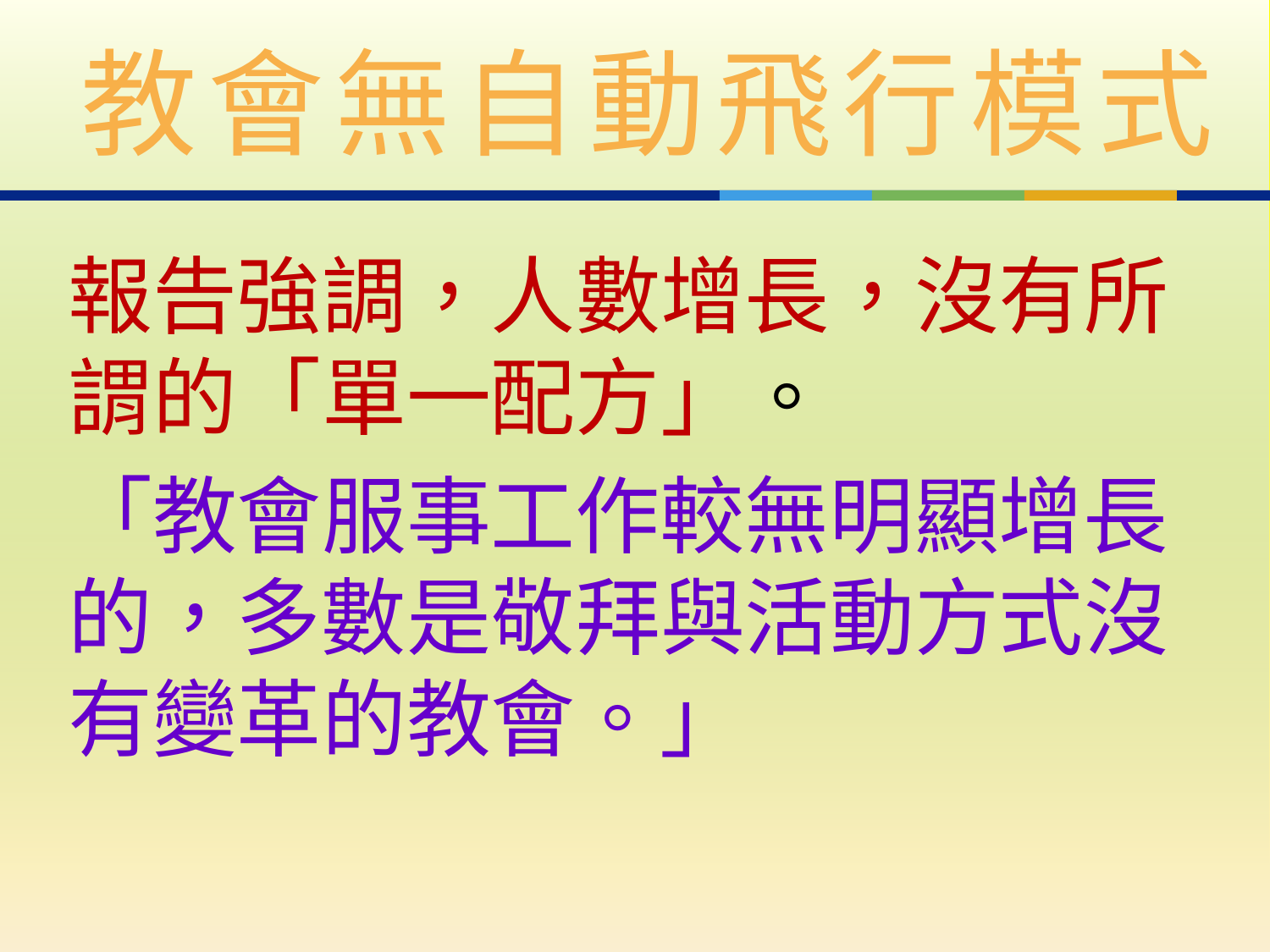

# 教會無自動飛行模式
報告強調，人數增長，沒有所謂的「單一配方」。
「教會服事工作較無明顯增長的，多數是敬拜與活動方式沒有變革的教會。」